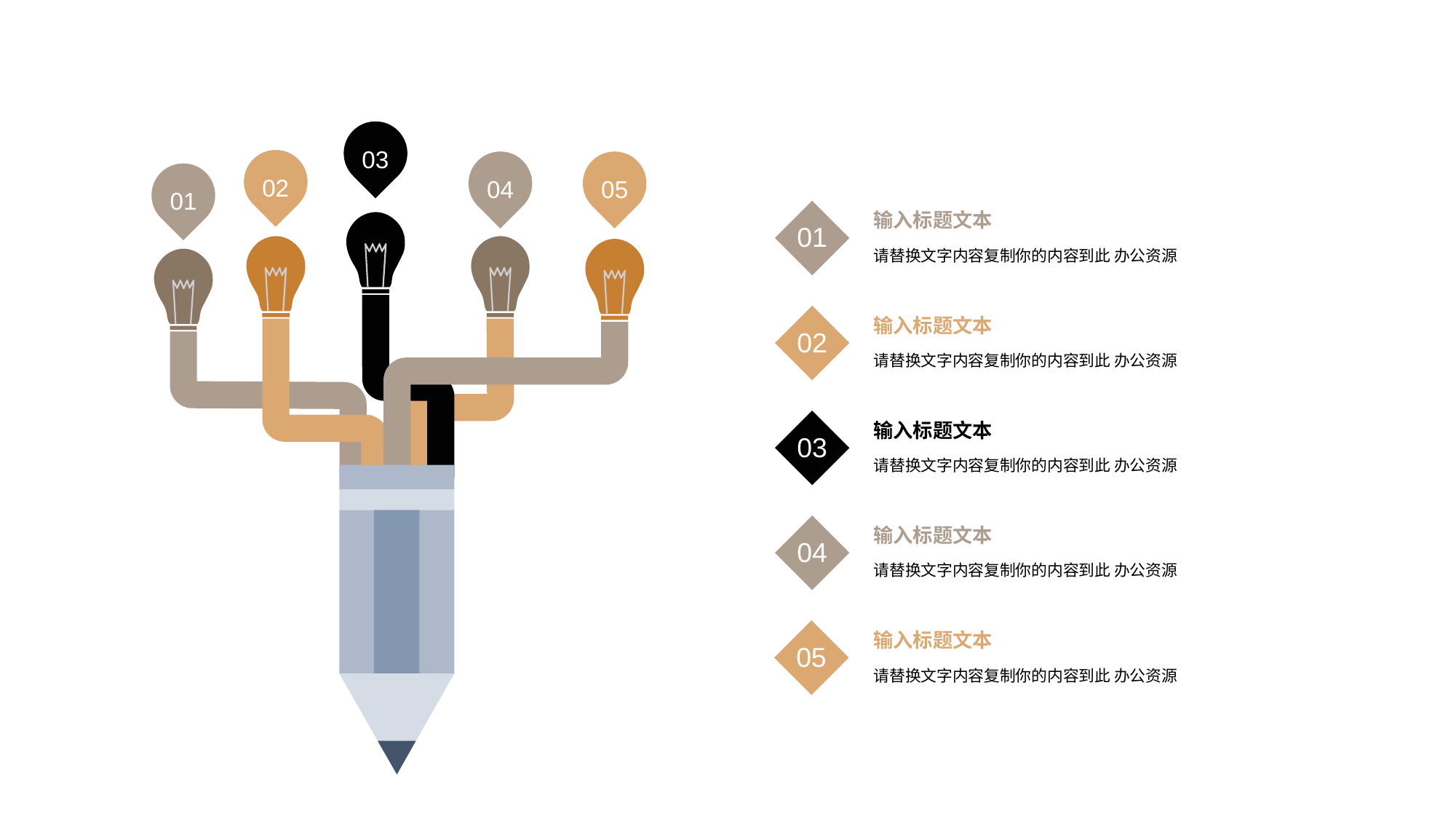

03
02
04
05
01

01
输入标题文本
请替换文字内容复制你的内容到此 办公资源
02
输入标题文本
请替换文字内容复制你的内容到此 办公资源
03
输入标题文本
请替换文字内容复制你的内容到此 办公资源
04
输入标题文本
请替换文字内容复制你的内容到此 办公资源
05
输入标题文本
请替换文字内容复制你的内容到此 办公资源